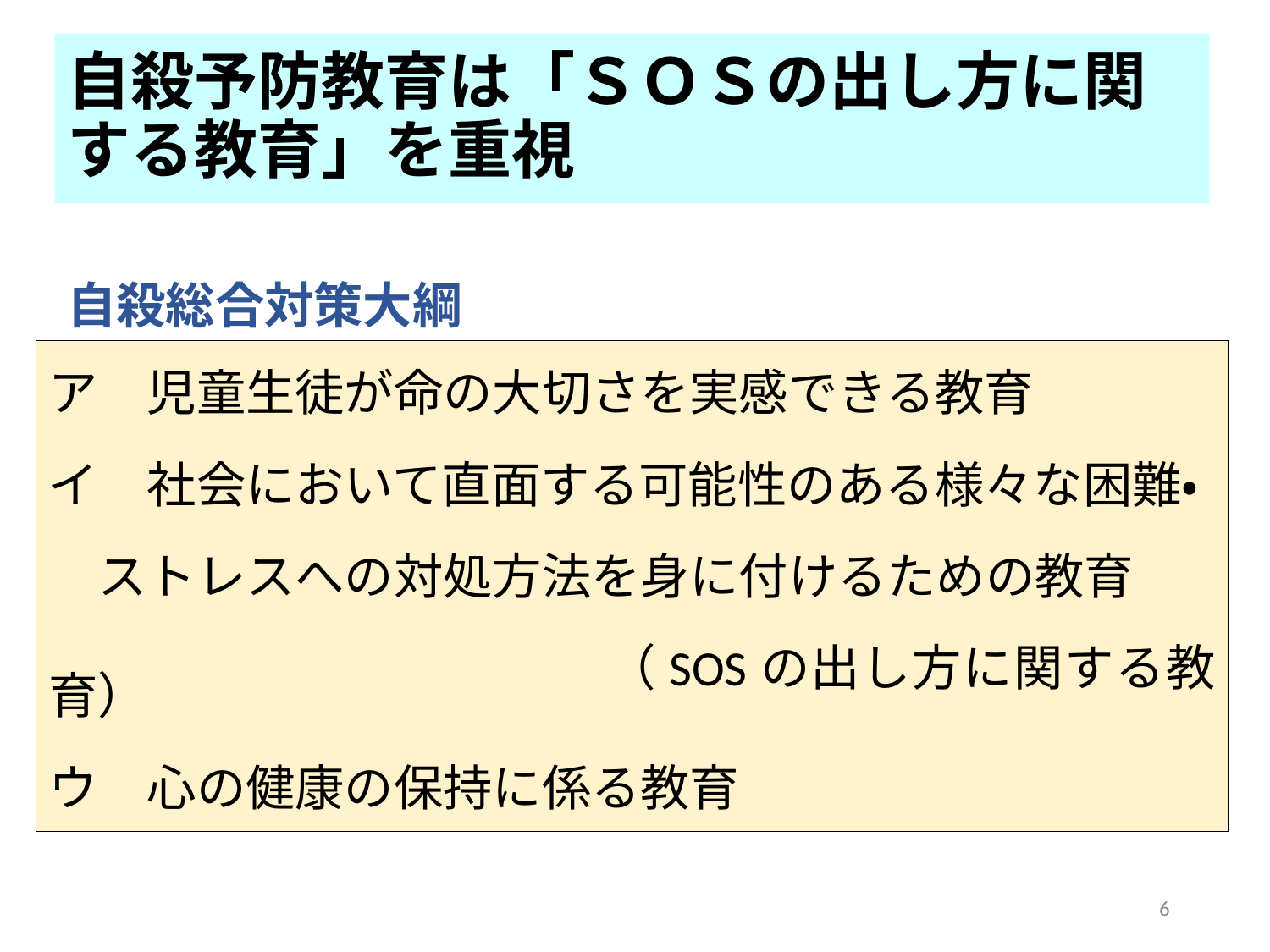

# 自殺予防教育は「ＳＯＳの出し方に関する教育」を重視
自殺総合対策大綱

ア　児童生徒が命の大切さを実感できる教育

イ　社会において直面する可能性のある様々な困難・

　ストレスへの対処方法を身に付けるための教育

　　　　　　　　　　　（SOSの出し方に関する教育）

ウ　心の健康の保持に係る教育

6